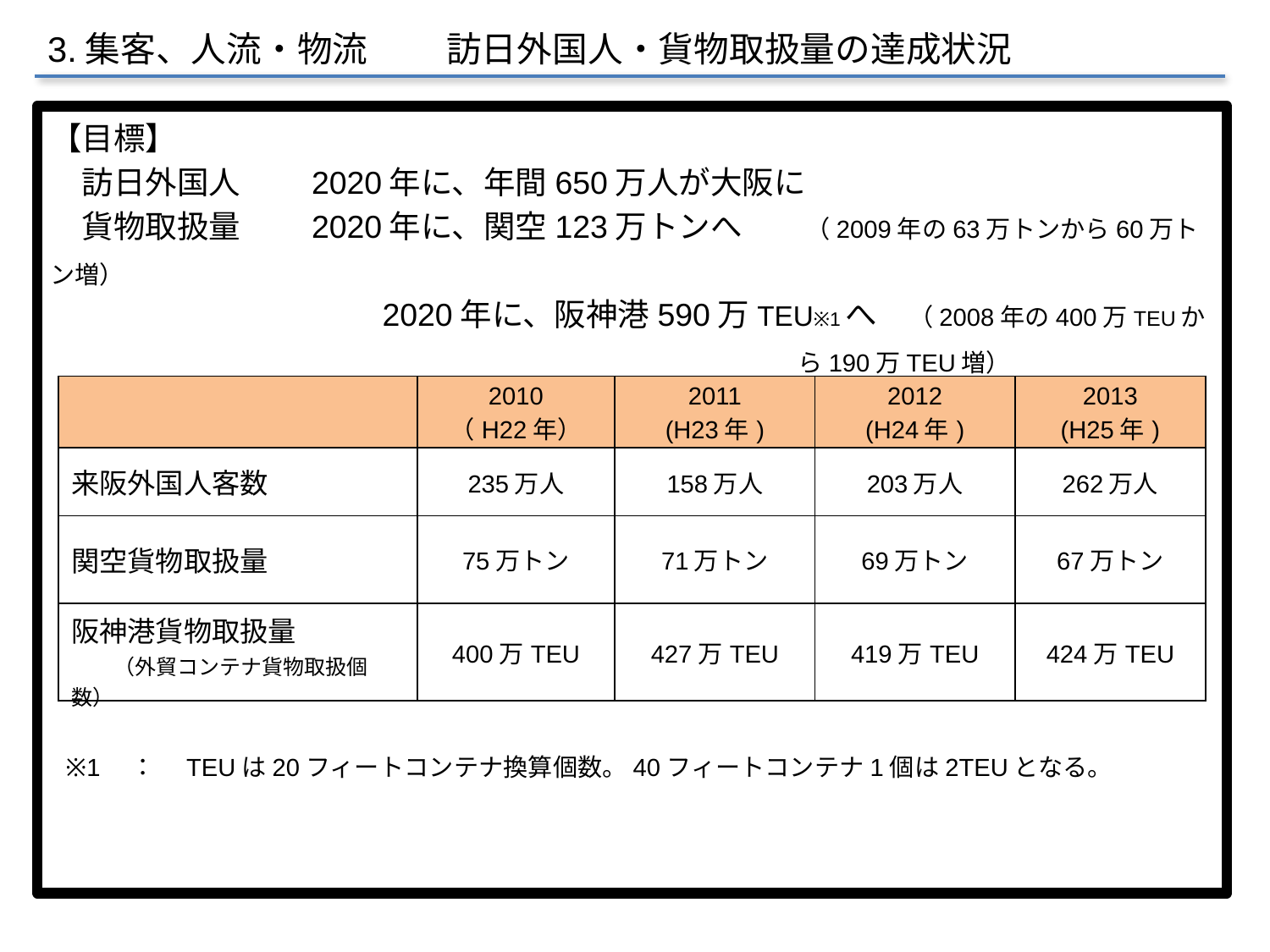

3.集客、人流・物流　　 訪日外国人・貨物取扱量の達成状況
【目標】
　訪日外国人　　2020年に、年間650万人が大阪に
　貨物取扱量　　2020年に、関空123万トンへ　　（2009年の63万トンから60万トン増）
　　　　　　 　　　　2020年に、阪神港590万TEU※1へ　（2008年の400万TEUから190万TEU増）

【現状】

|  | 2010 （H22年） | 2011 (H23年) | 2012 (H24年) | 2013 (H25年) |
| --- | --- | --- | --- | --- |
| 来阪外国人客数 | 235万人 | 158万人 | 203万人 | 262万人 |
| 関空貨物取扱量 | 75万トン | 71万トン | 69万トン | 67万トン |
| 阪神港貨物取扱量 　　（外貿コンテナ貨物取扱個数） | 400万TEU | 427万TEU | 419万TEU | 424万TEU |
※1　：　TEUは20フィートコンテナ換算個数。40フィートコンテナ1個は2TEUとなる。